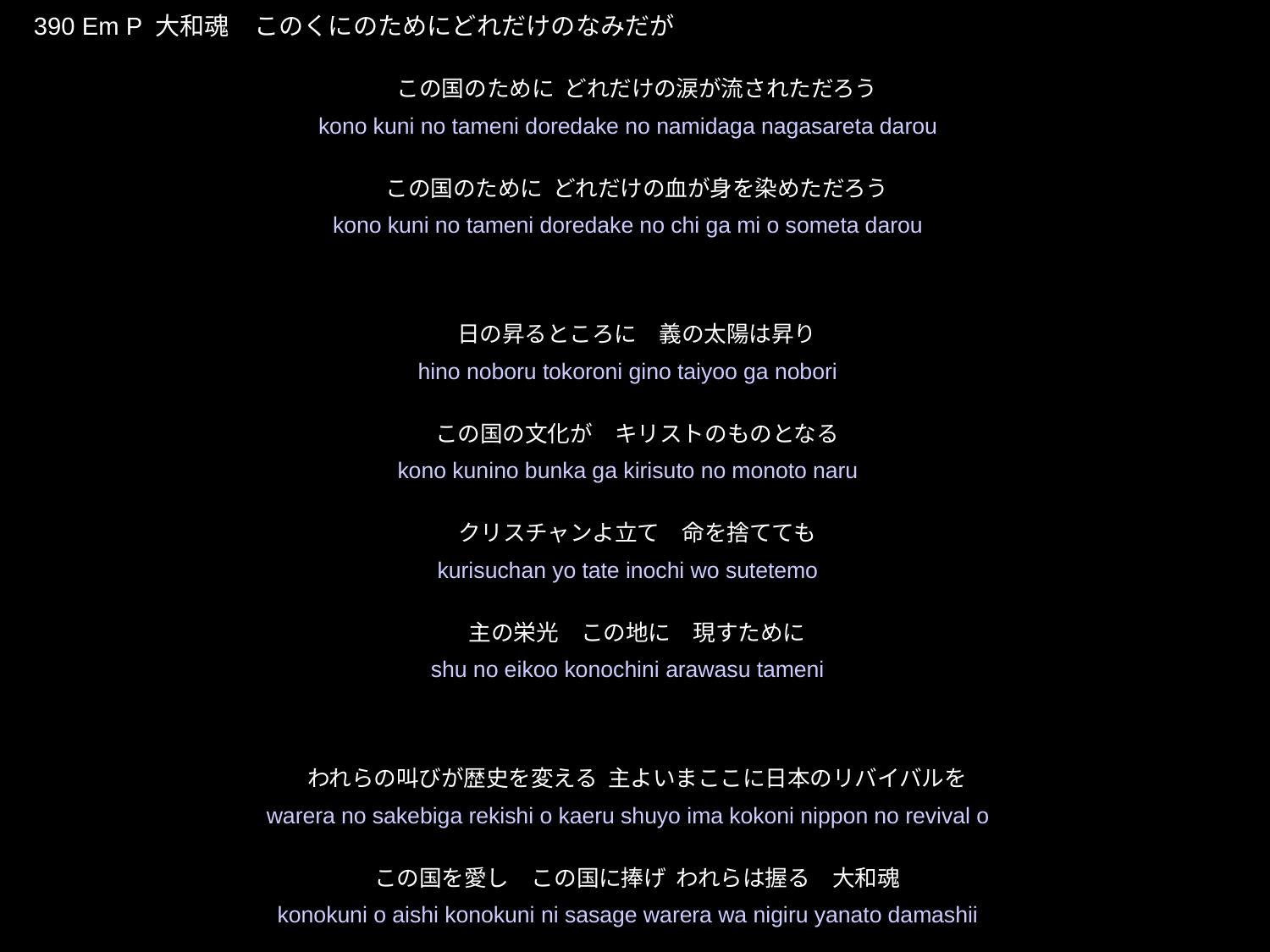

やまとだましい　このくにのためにどれだけのなみだが
★P
390 Em P 大和魂　このくにのためにどれだけのなみだが
この国のために  どれだけの涙が流されただろう
この国のために  どれだけの血が身を染めただろう
日の昇るところに　義の太陽は昇り
この国の文化が　キリストのものとなる
クリスチャンよ立て　命を捨てても
主の栄光　この地に　現すために
われらの叫びが歴史を変える  主よいまここに日本のリバイバルを
この国を愛し　この国に捧げ  われらは握る　大和魂
★３
kono kuni no tameni doredake no namidaga nagasareta darou
kono kuni no tameni doredake no chi ga mi o someta darou
hino noboru tokoroni gino taiyoo ga nobori
kono kunino bunka ga kirisuto no monoto naru
kurisuchan yo tate inochi wo sutetemo
shu no eikoo konochini arawasu tameni
warera no sakebiga rekishi o kaeru shuyo ima kokoni nippon no revival o
konokuni o aishi konokuni ni sasage warera wa nigiru yanato damashii